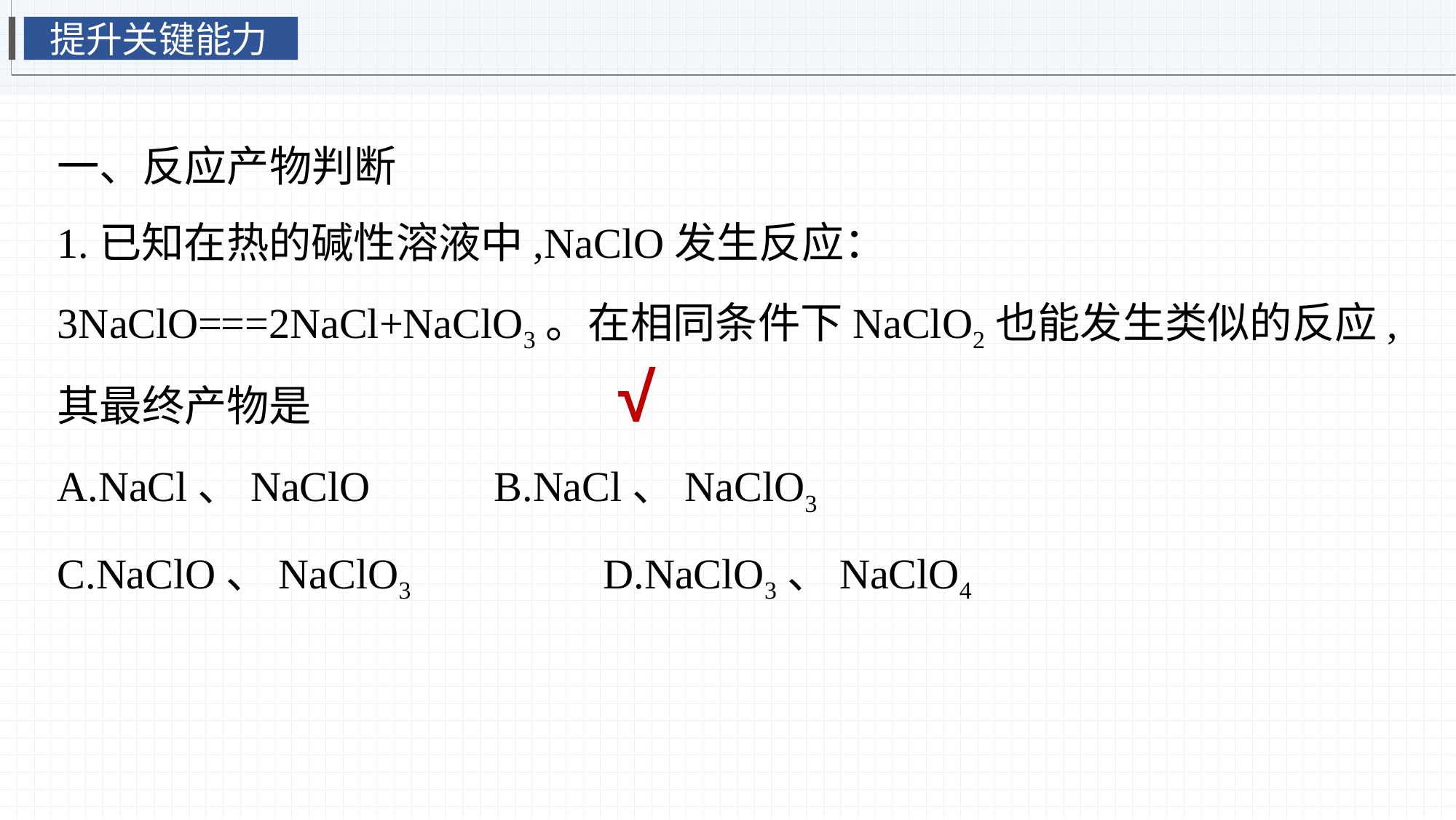

提升关键能力

一、反应产物判断
1.已知在热的碱性溶液中,NaClO发生反应：3NaClO===2NaCl+NaClO3。在相同条件下NaClO2也能发生类似的反应,其最终产物是
A.NaCl、NaClO		B.NaCl、NaClO3
C.NaClO、NaClO3		D.NaClO3、NaClO4
√